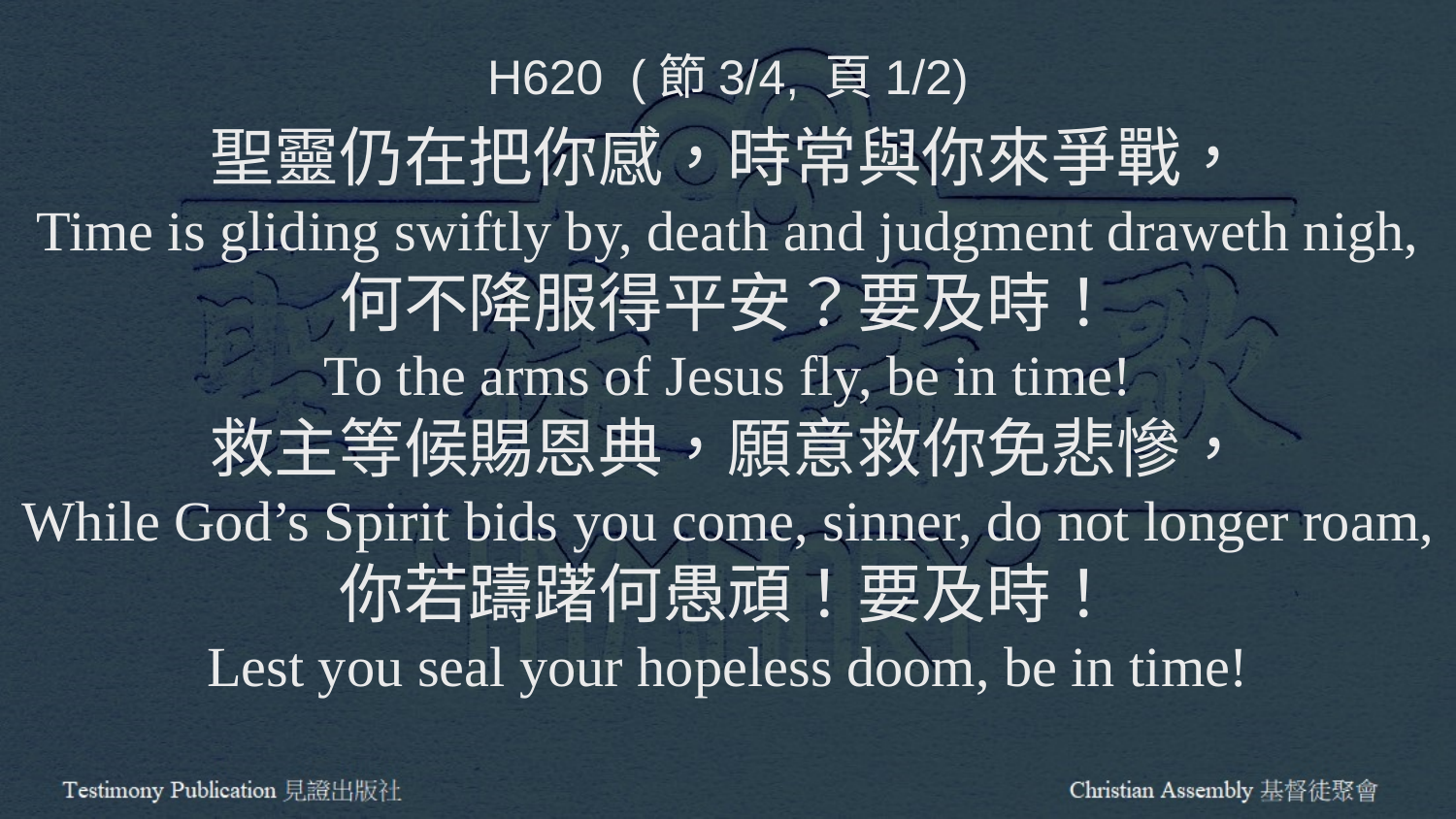

H620  (節3/4, 頁1/2)
聖靈仍在把你感，時常與你來爭戰，
Time is gliding swiftly by, death and judgment draweth nigh,
何不降服得平安？要及時！
To the arms of Jesus fly, be in time!
救主等候賜恩典，願意救你免悲慘，
While God’s Spirit bids you come, sinner, do not longer roam,
你若躊躇何愚頑！要及時！
Lest you seal your hopeless doom, be in time!